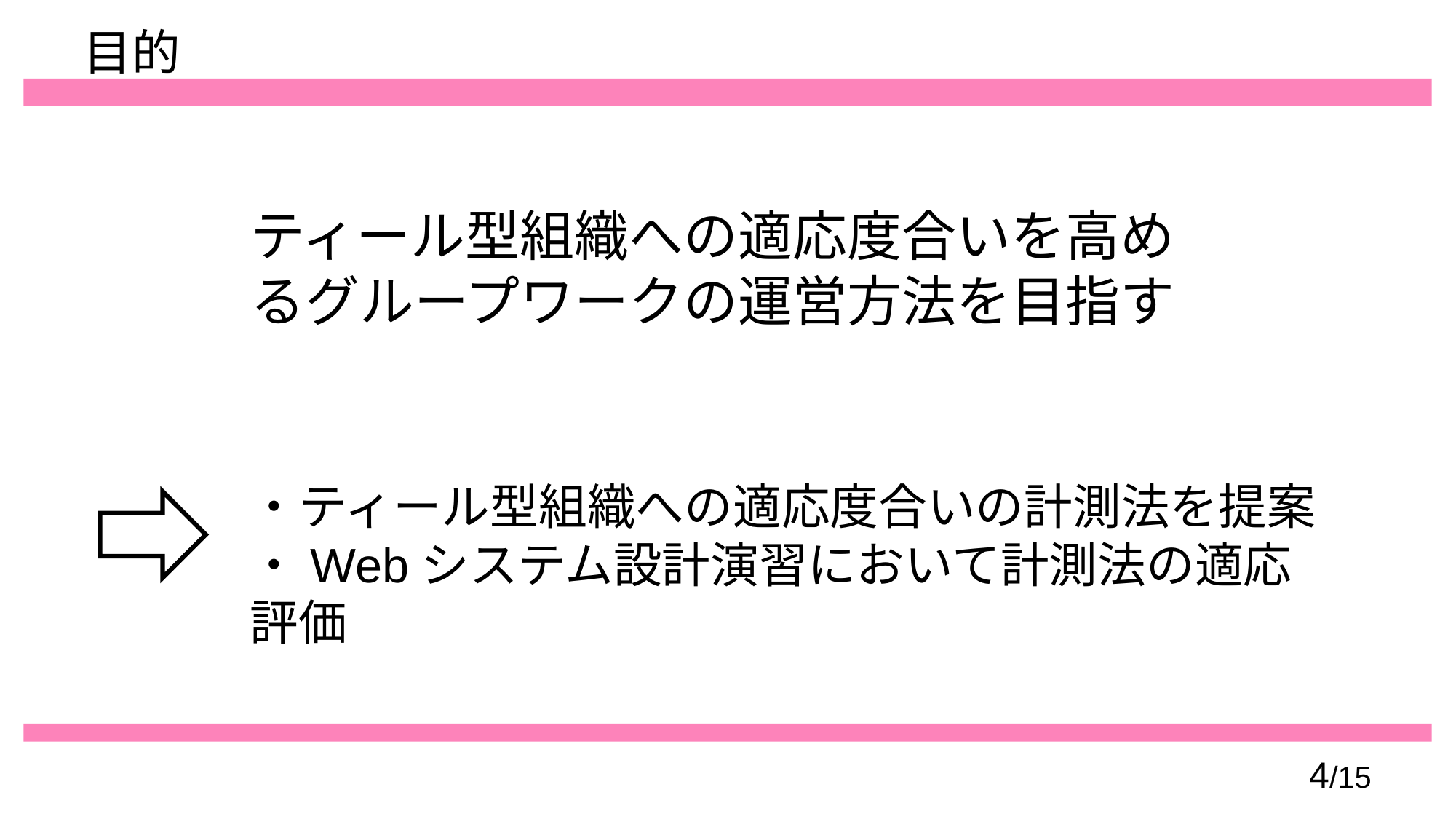

# 目的
ティール型組織への適応度合いを高めるグループワークの運営方法を目指す

・ティール型組織への適応度合いの計測法を提案
・Webシステム設計演習において計測法の適応評価

4/15